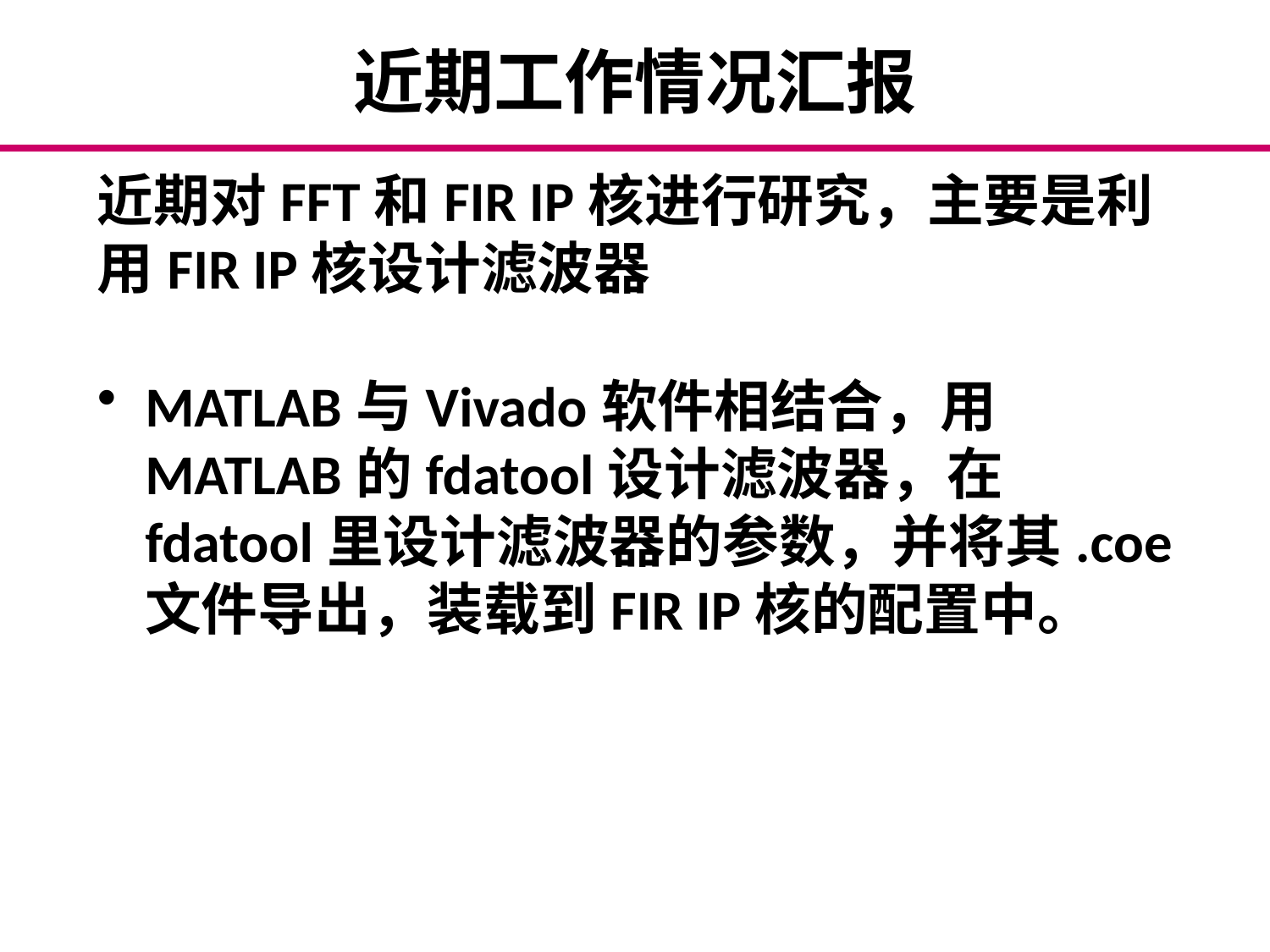

# 近期工作情况汇报
近期对FFT和FIR IP核进行研究，主要是利用FIR IP核设计滤波器

MATLAB与Vivado软件相结合，用MATLAB的fdatool设计滤波器，在fdatool里设计滤波器的参数，并将其.coe文件导出，装载到FIR IP核的配置中。